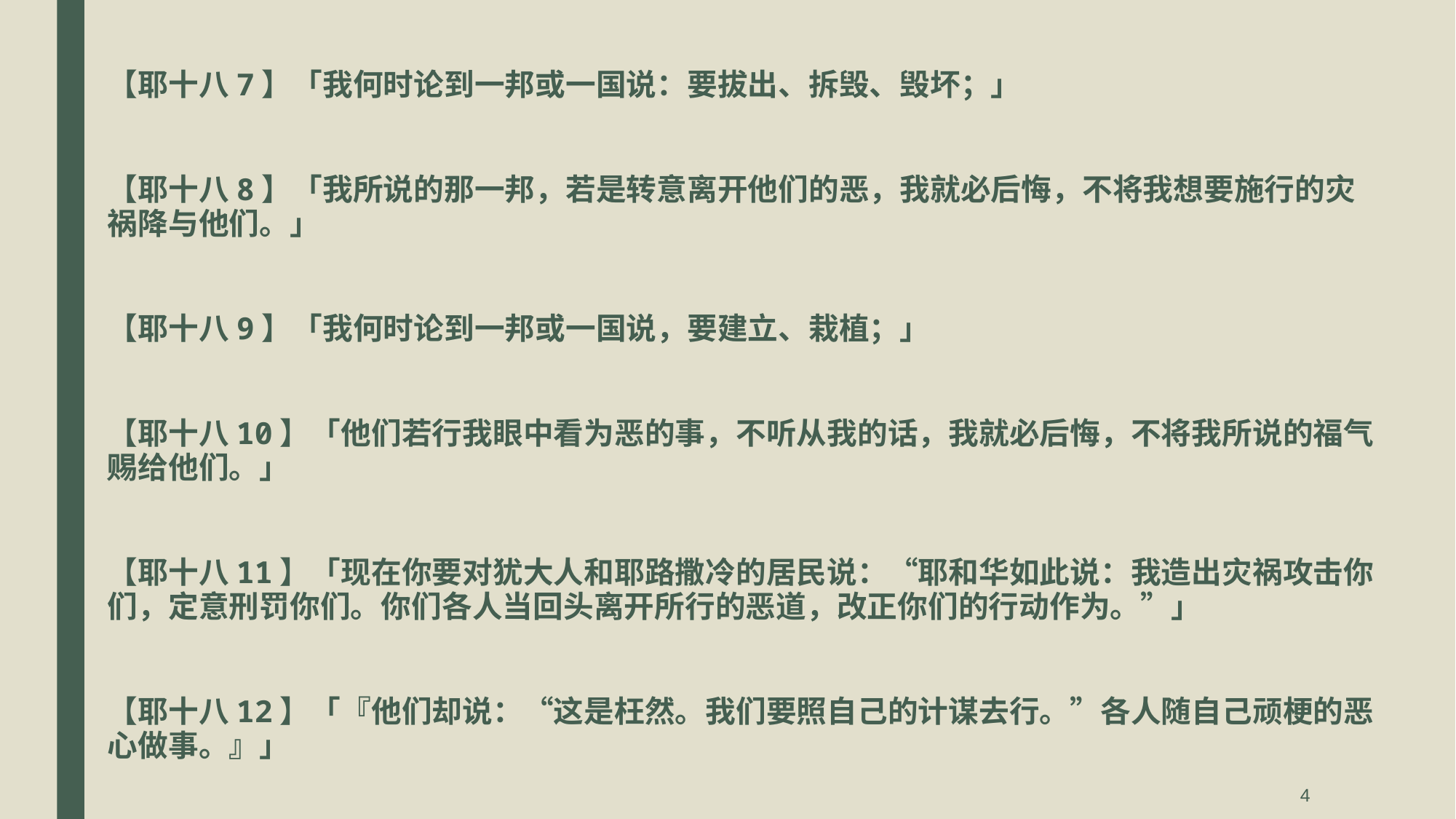

【耶十八7】「我何时论到一邦或一国说：要拔出、拆毁、毁坏；」

【耶十八8】「我所说的那一邦，若是转意离开他们的恶，我就必后悔，不将我想要施行的灾祸降与他们。」

【耶十八9】「我何时论到一邦或一国说，要建立、栽植；」

【耶十八10】「他们若行我眼中看为恶的事，不听从我的话，我就必后悔，不将我所说的福气赐给他们。」

【耶十八11】「现在你要对犹大人和耶路撒冷的居民说：“耶和华如此说：我造出灾祸攻击你们，定意刑罚你们。你们各人当回头离开所行的恶道，改正你们的行动作为。”」

【耶十八12】「『他们却说：“这是枉然。我们要照自己的计谋去行。”各人随自己顽梗的恶心做事。』」

4